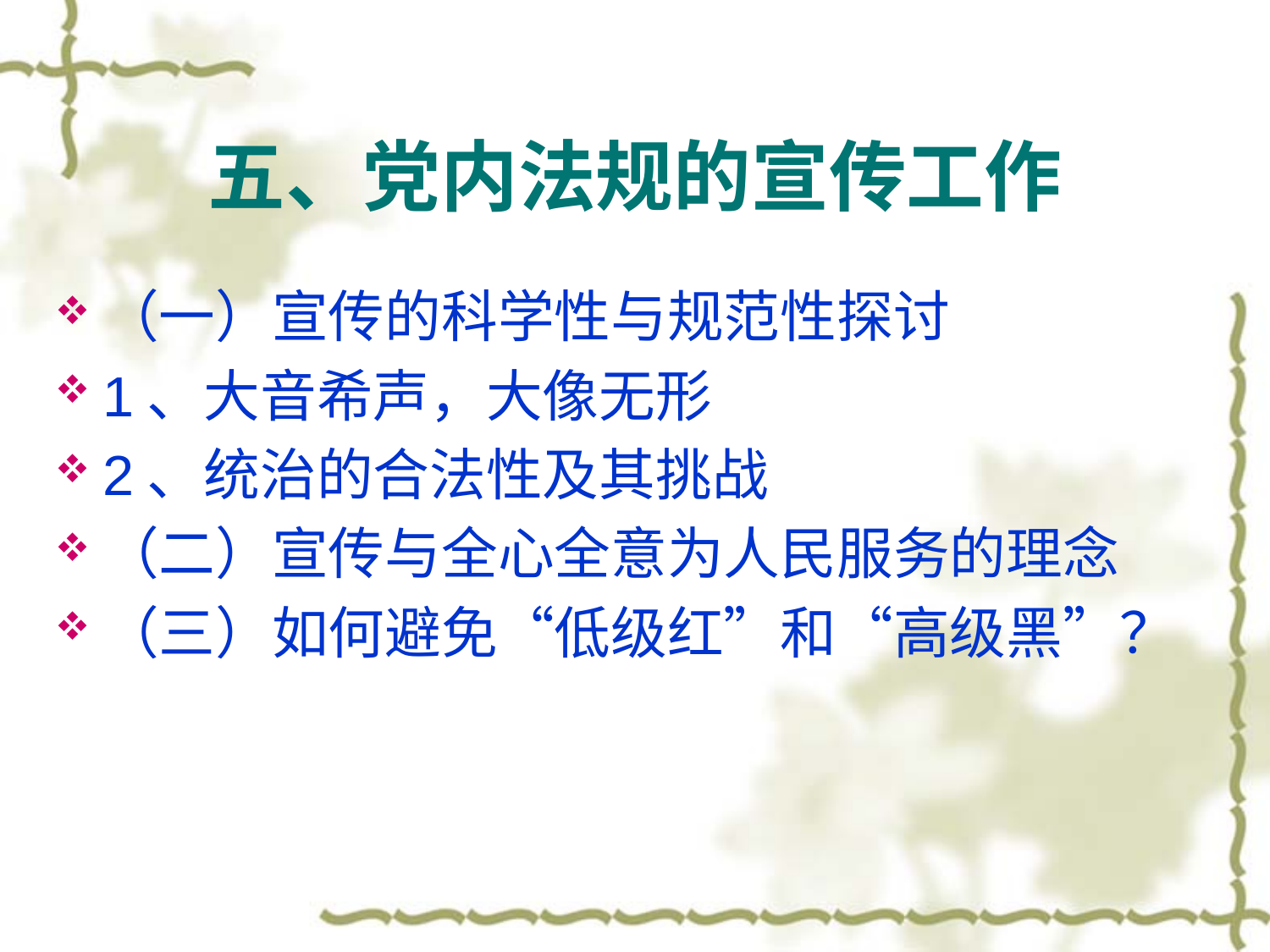

# 五、党内法规的宣传工作
（一）宣传的科学性与规范性探讨
1、大音希声，大像无形
2、统治的合法性及其挑战
（二）宣传与全心全意为人民服务的理念
（三）如何避免“低级红”和“高级黑”？